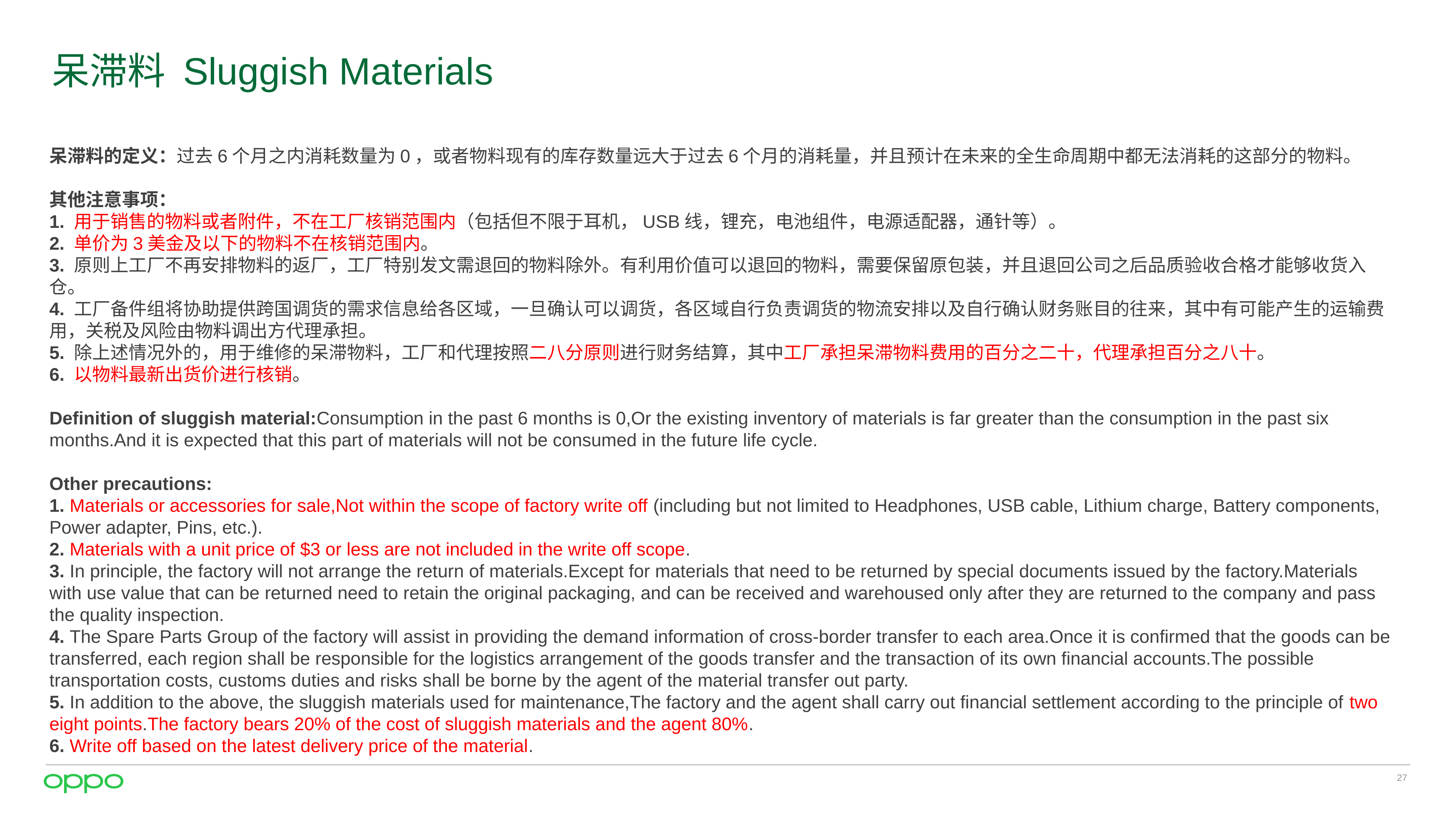

# 呆滞料 Sluggish Materials
呆滞料的定义：过去6个月之内消耗数量为0，或者物料现有的库存数量远大于过去6个月的消耗量，并且预计在未来的全生命周期中都无法消耗的这部分的物料。

其他注意事项：
1. 用于销售的物料或者附件，不在工厂核销范围内（包括但不限于耳机，USB线，锂充，电池组件，电源适配器，通针等）。
2. 单价为3美金及以下的物料不在核销范围内。
3. 原则上工厂不再安排物料的返厂，工厂特别发文需退回的物料除外。有利用价值可以退回的物料，需要保留原包装，并且退回公司之后品质验收合格才能够收货入仓。
4. 工厂备件组将协助提供跨国调货的需求信息给各区域，一旦确认可以调货，各区域自行负责调货的物流安排以及自行确认财务账目的往来，其中有可能产生的运输费用，关税及风险由物料调出方代理承担。
5. 除上述情况外的，用于维修的呆滞物料，工厂和代理按照二八分原则进行财务结算，其中工厂承担呆滞物料费用的百分之二十，代理承担百分之八十。
6. 以物料最新出货价进行核销。

Definition of sluggish material:Consumption in the past 6 months is 0,Or the existing inventory of materials is far greater than the consumption in the past six months.And it is expected that this part of materials will not be consumed in the future life cycle.

Other precautions:
1. Materials or accessories for sale,Not within the scope of factory write off (including but not limited to Headphones, USB cable, Lithium charge, Battery components, Power adapter, Pins, etc.).
2. Materials with a unit price of $3 or less are not included in the write off scope.
3. In principle, the factory will not arrange the return of materials.Except for materials that need to be returned by special documents issued by the factory.Materials with use value that can be returned need to retain the original packaging, and can be received and warehoused only after they are returned to the company and pass the quality inspection.
4. The Spare Parts Group of the factory will assist in providing the demand information of cross-border transfer to each area.Once it is confirmed that the goods can be transferred, each region shall be responsible for the logistics arrangement of the goods transfer and the transaction of its own financial accounts.The possible transportation costs, customs duties and risks shall be borne by the agent of the material transfer out party.
5. In addition to the above, the sluggish materials used for maintenance,The factory and the agent shall carry out financial settlement according to the principle of two eight points.The factory bears 20% of the cost of sluggish materials and the agent 80%.
6. Write off based on the latest delivery price of the material.